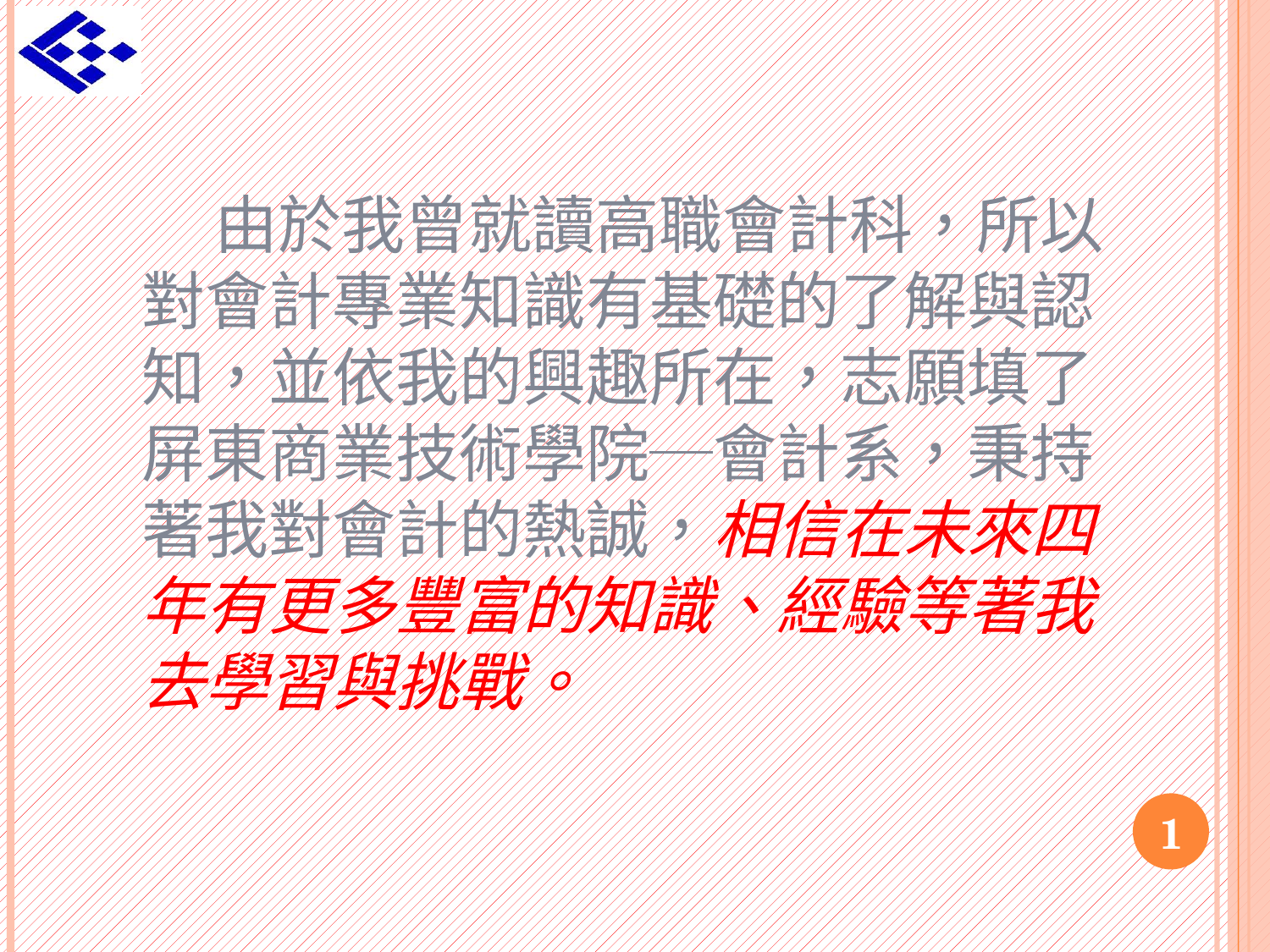

由於我曾就讀高職會計科，所以對會計專業知識有基礎的了解與認知，並依我的興趣所在，志願填了屏東商業技術學院─會計系，秉持著我對會計的熱誠，相信在未來四年有更多豐富的知識、經驗等著我去學習與挑戰。

1